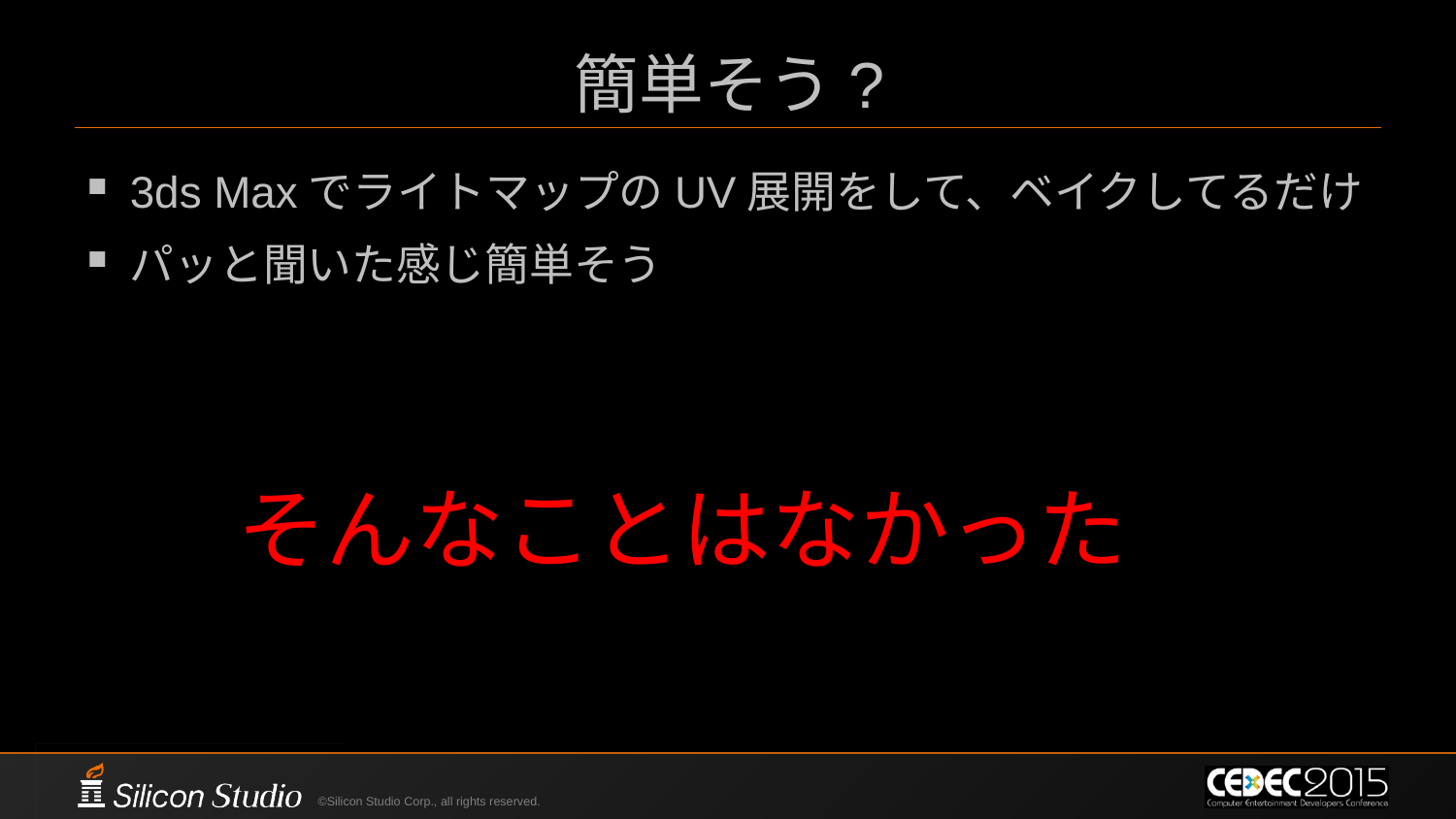

# 簡単そう?
3ds MaxでライトマップのUV展開をして、ベイクしてるだけ
パッと聞いた感じ簡単そう
そんなことはなかった